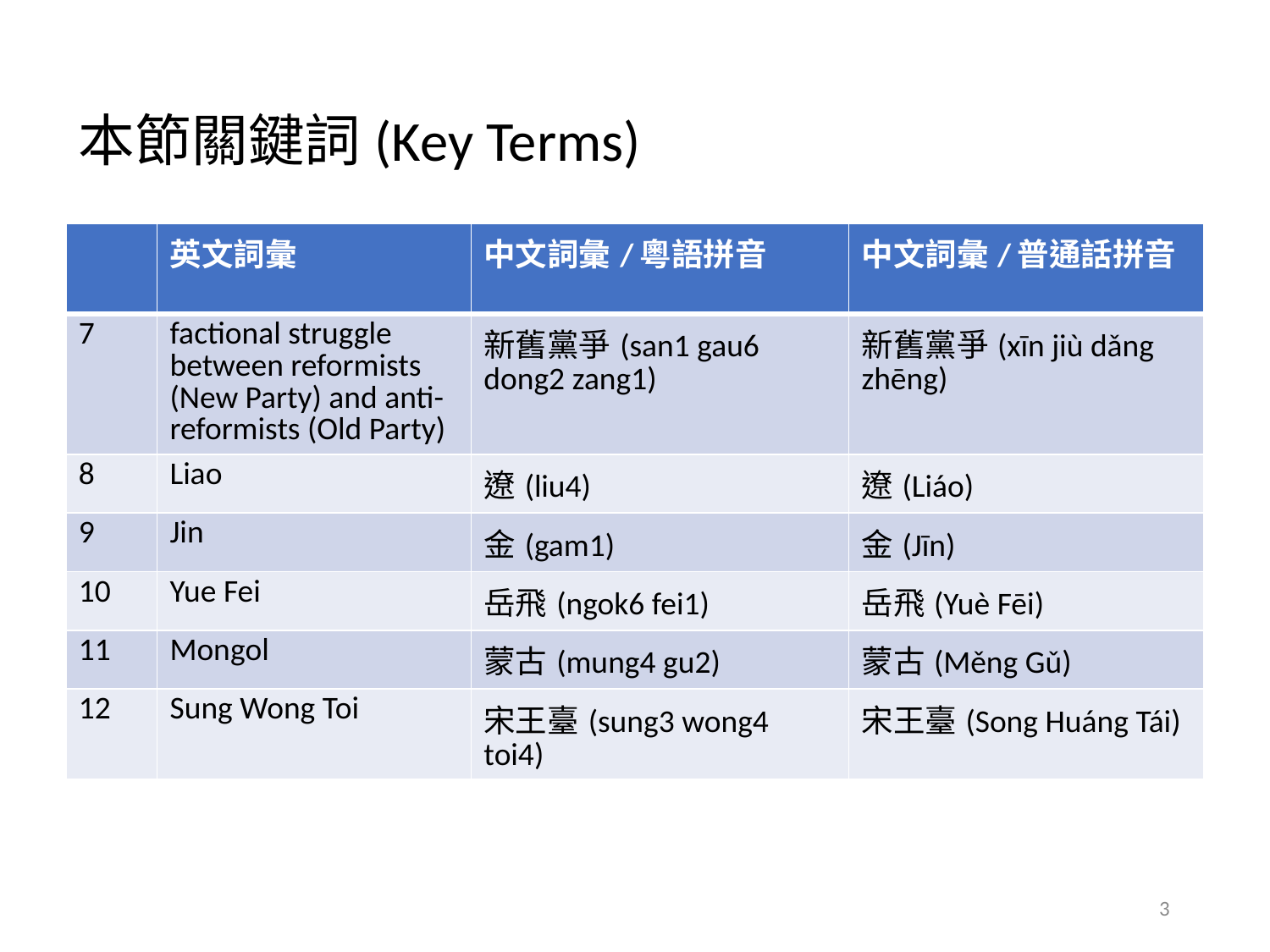

# 本節關鍵詞(Key Terms)
|  | 英文詞彙 | 中文詞彙/粵語拼音 | 中文詞彙/普通話拼音 |
| --- | --- | --- | --- |
| 7 | factional struggle between reformists (New Party) and anti-reformists (Old Party) | 新舊黨爭(san1 gau6 dong2 zang1) | 新舊黨爭(xīn jiù dǎng zhēng) |
| 8 | Liao | 遼(liu4) | 遼(Liáo) |
| 9 | Jin | 金(gam1) | 金(Jīn) |
| 10 | Yue Fei | 岳飛(ngok6 fei1) | 岳飛(Yuè Fēi) |
| 11 | Mongol | 蒙古(mung4 gu2) | 蒙古(Měng Gǔ) |
| 12 | Sung Wong Toi | 宋王臺(sung3 wong4 toi4) | 宋王臺(Song Huáng Tái) |
3